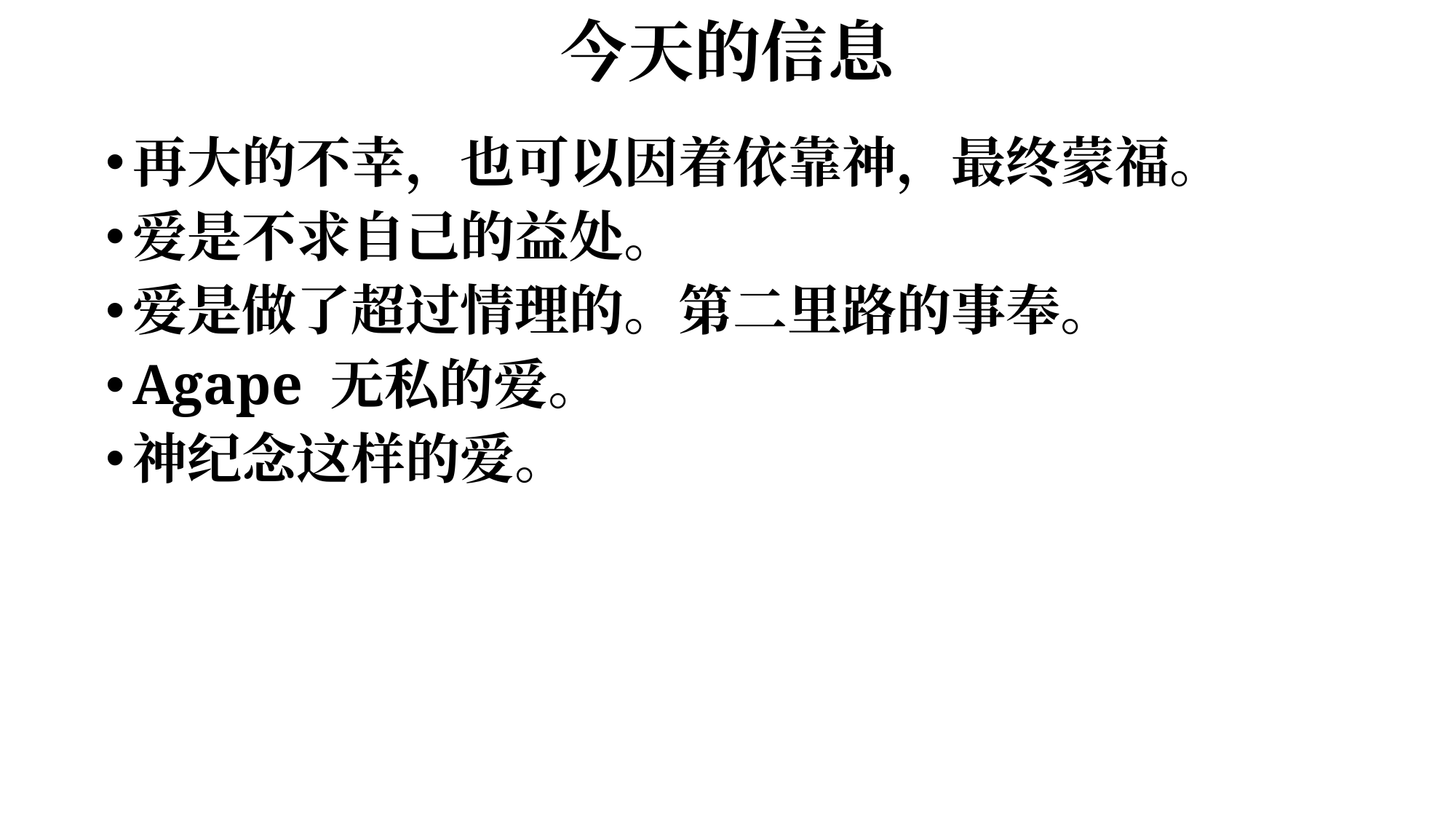

# 今天的信息
再大的不幸，也可以因着依靠神，最终蒙福。
爱是不求自己的益处。
爱是做了超过情理的。第二里路的事奉。
Agape 无私的爱。
神纪念这样的爱。